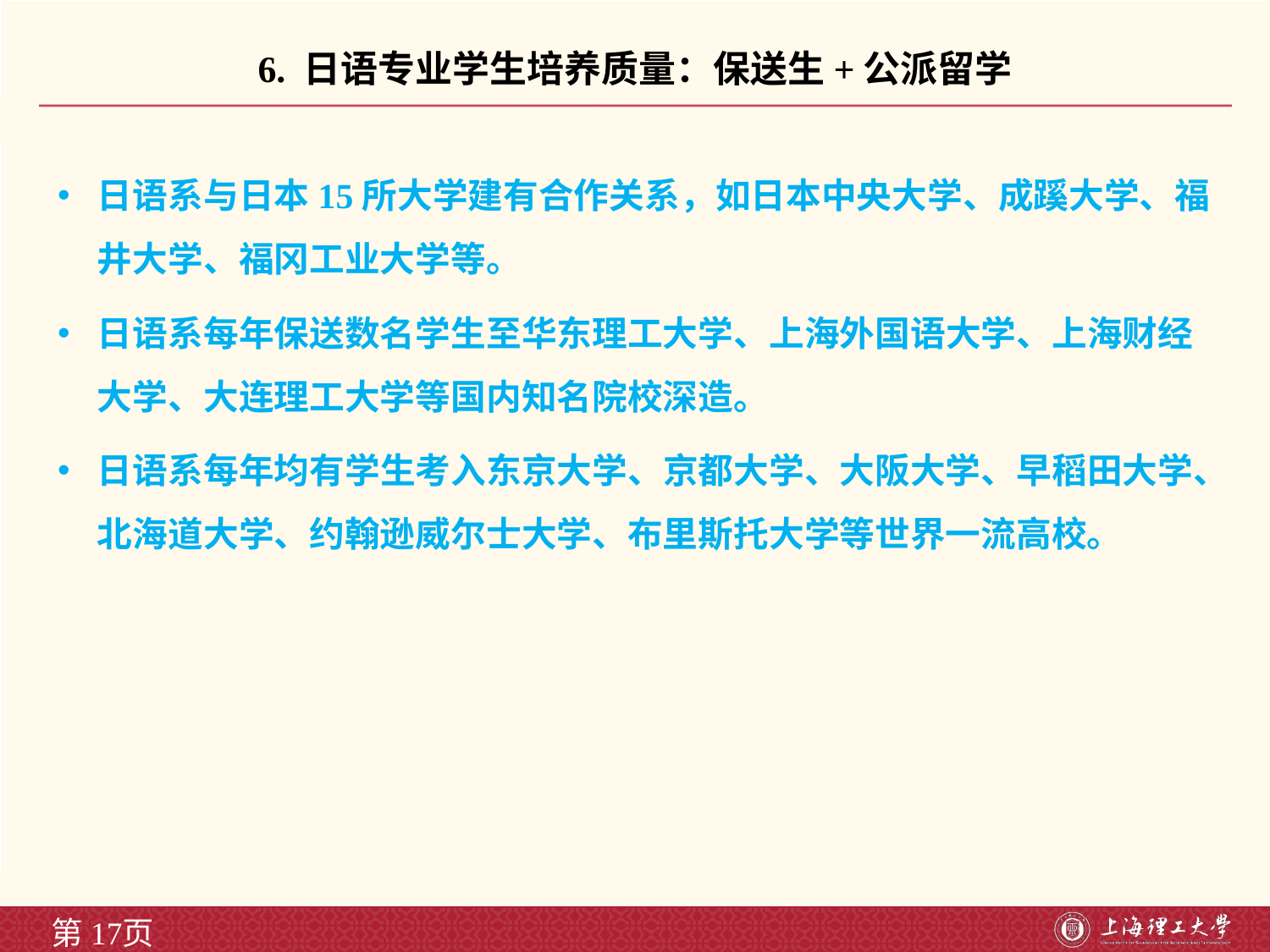

# 6. 日语专业学生培养质量：保送生+公派留学
日语系与日本15所大学建有合作关系，如日本中央大学、成蹊大学、福井大学、福冈工业大学等。
日语系每年保送数名学生至华东理工大学、上海外国语大学、上海财经大学、大连理工大学等国内知名院校深造。
日语系每年均有学生考入东京大学、京都大学、大阪大学、早稻田大学、北海道大学、约翰逊威尔士大学、布里斯托大学等世界一流高校。
第17页